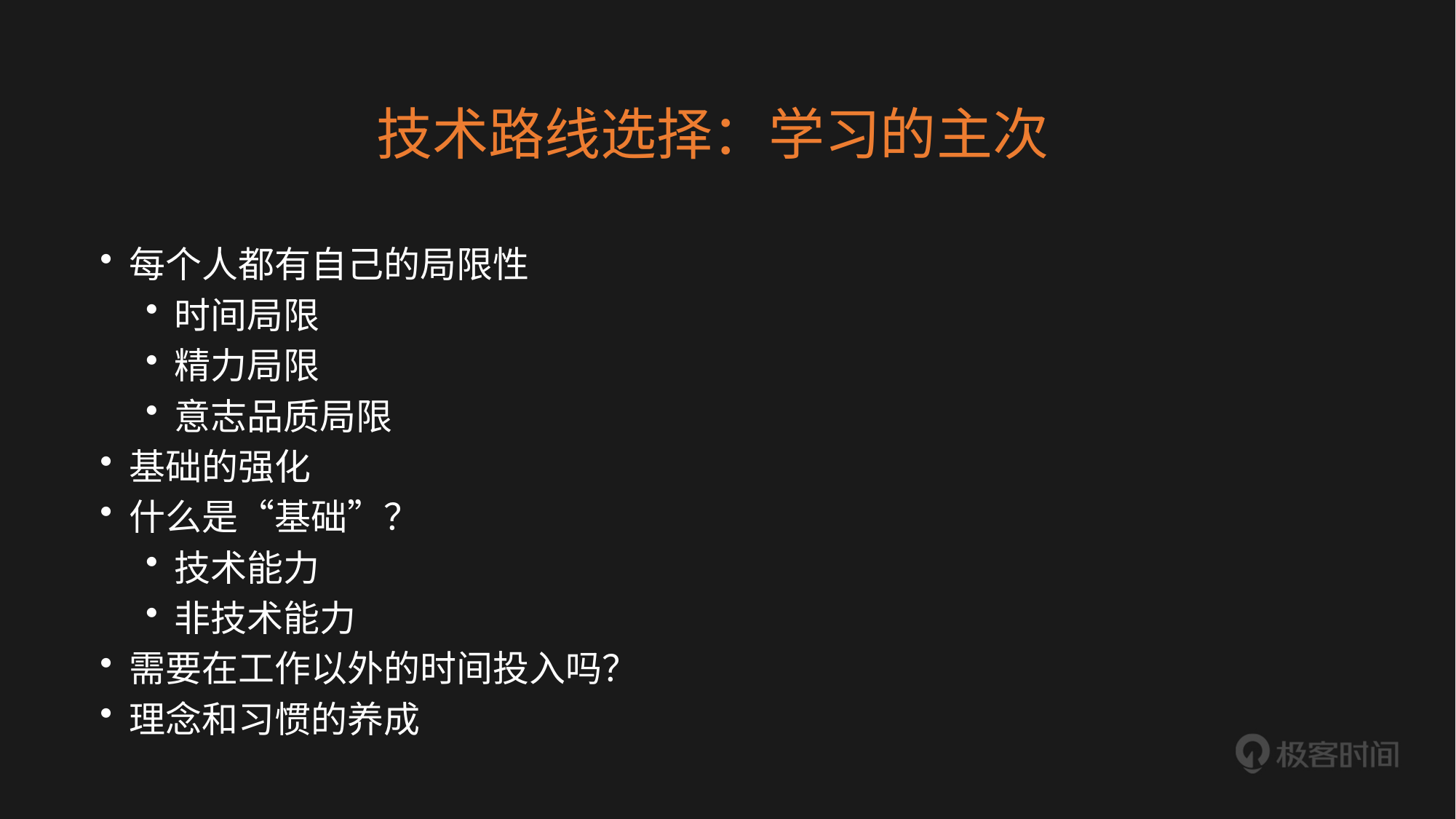

# 技术路线选择：学习的主次
每个人都有自己的局限性
时间局限
精力局限
意志品质局限
基础的强化
什么是“基础”？
技术能力
非技术能力
需要在工作以外的时间投入吗？
理念和习惯的养成